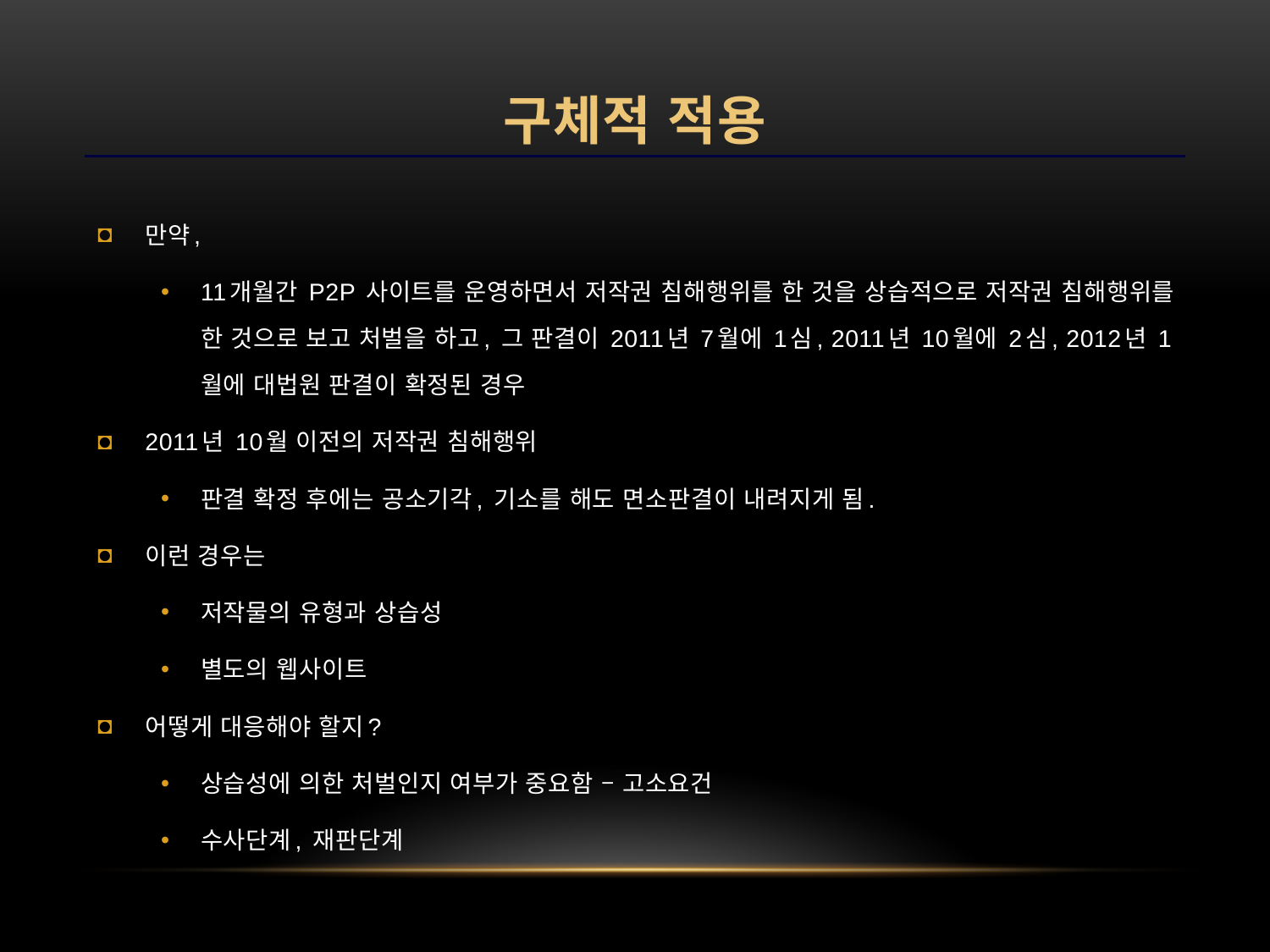

# 구체적 적용
만약,
11개월간 P2P 사이트를 운영하면서 저작권 침해행위를 한 것을 상습적으로 저작권 침해행위를 한 것으로 보고 처벌을 하고, 그 판결이 2011년 7월에 1심, 2011년 10월에 2심, 2012년 1월에 대법원 판결이 확정된 경우
2011년 10월 이전의 저작권 침해행위
판결 확정 후에는 공소기각, 기소를 해도 면소판결이 내려지게 됨.
이런 경우는
저작물의 유형과 상습성
별도의 웹사이트
어떻게 대응해야 할지?
상습성에 의한 처벌인지 여부가 중요함 – 고소요건
수사단계, 재판단계